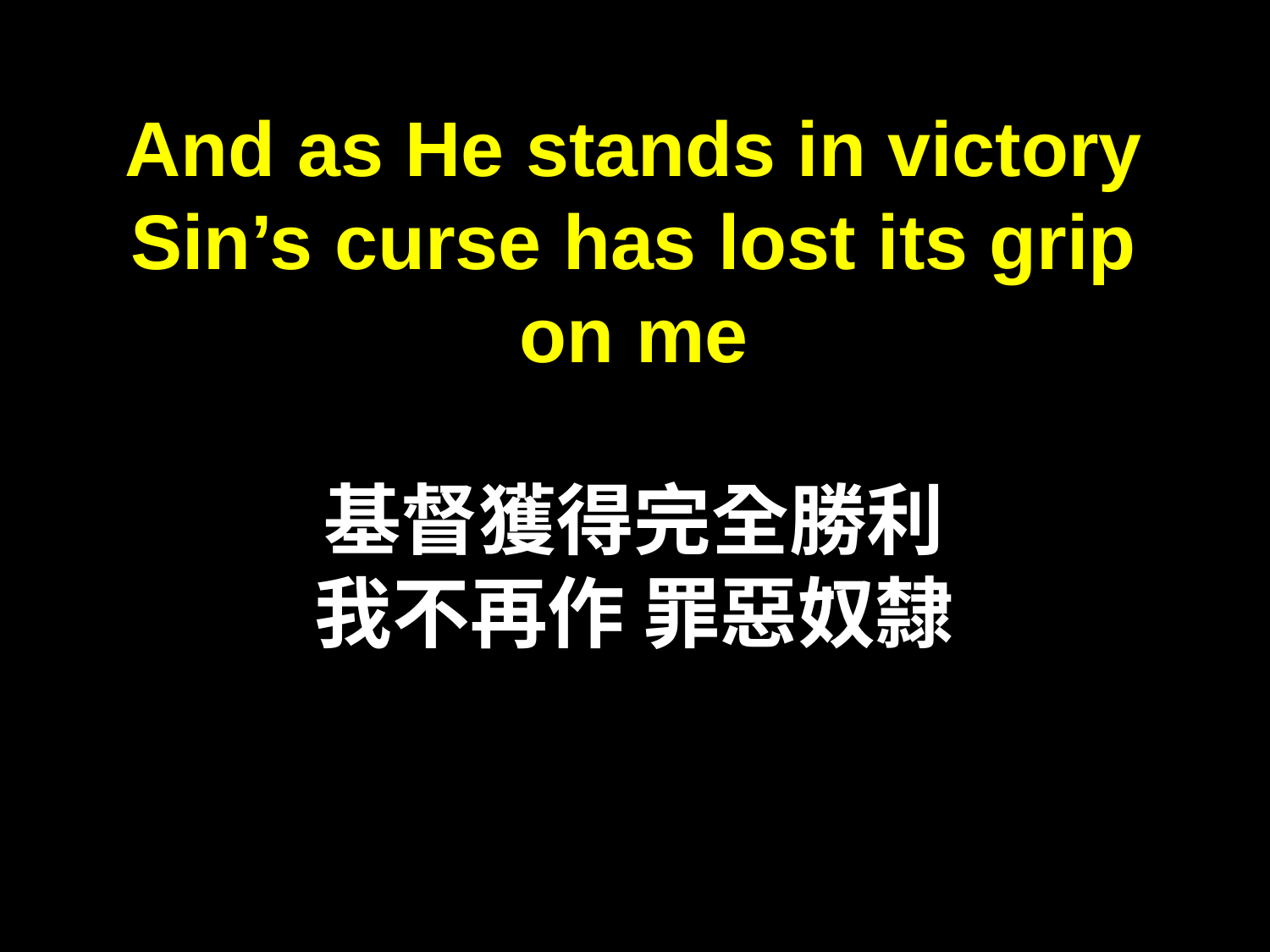

And as He stands in victory
Sin’s curse has lost its grip on me

基督獲得完全勝利
我不再作 罪惡奴隸